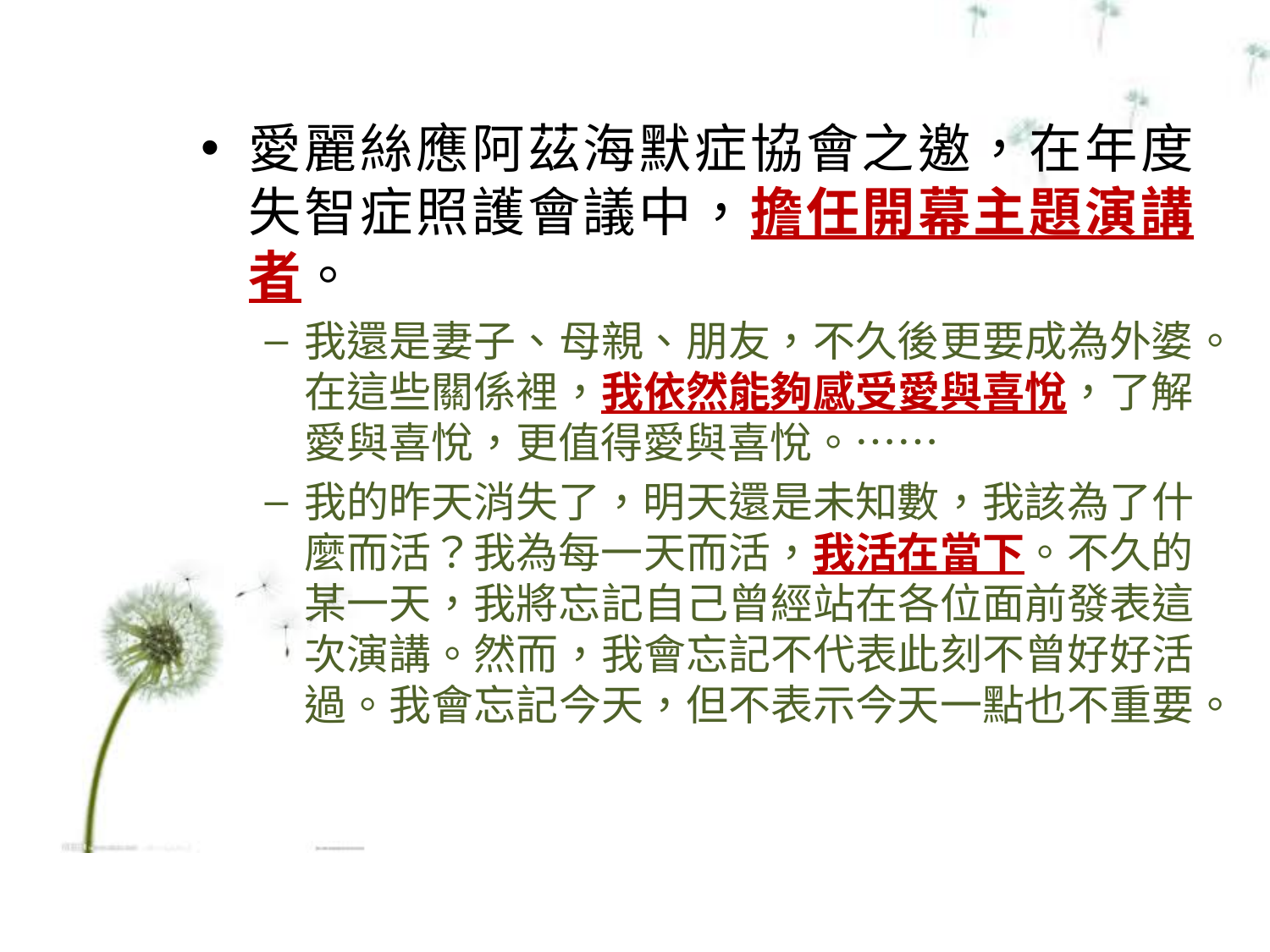

愛麗絲應阿茲海默症協會之邀，在年度失智症照護會議中，擔任開幕主題演講者。
我還是妻子、母親、朋友，不久後更要成為外婆。在這些關係裡，我依然能夠感受愛與喜悅，了解愛與喜悅，更值得愛與喜悅。……
我的昨天消失了，明天還是未知數，我該為了什麼而活？我為每一天而活，我活在當下。不久的某一天，我將忘記自己曾經站在各位面前發表這次演講。然而，我會忘記不代表此刻不曾好好活過。我會忘記今天，但不表示今天一點也不重要。